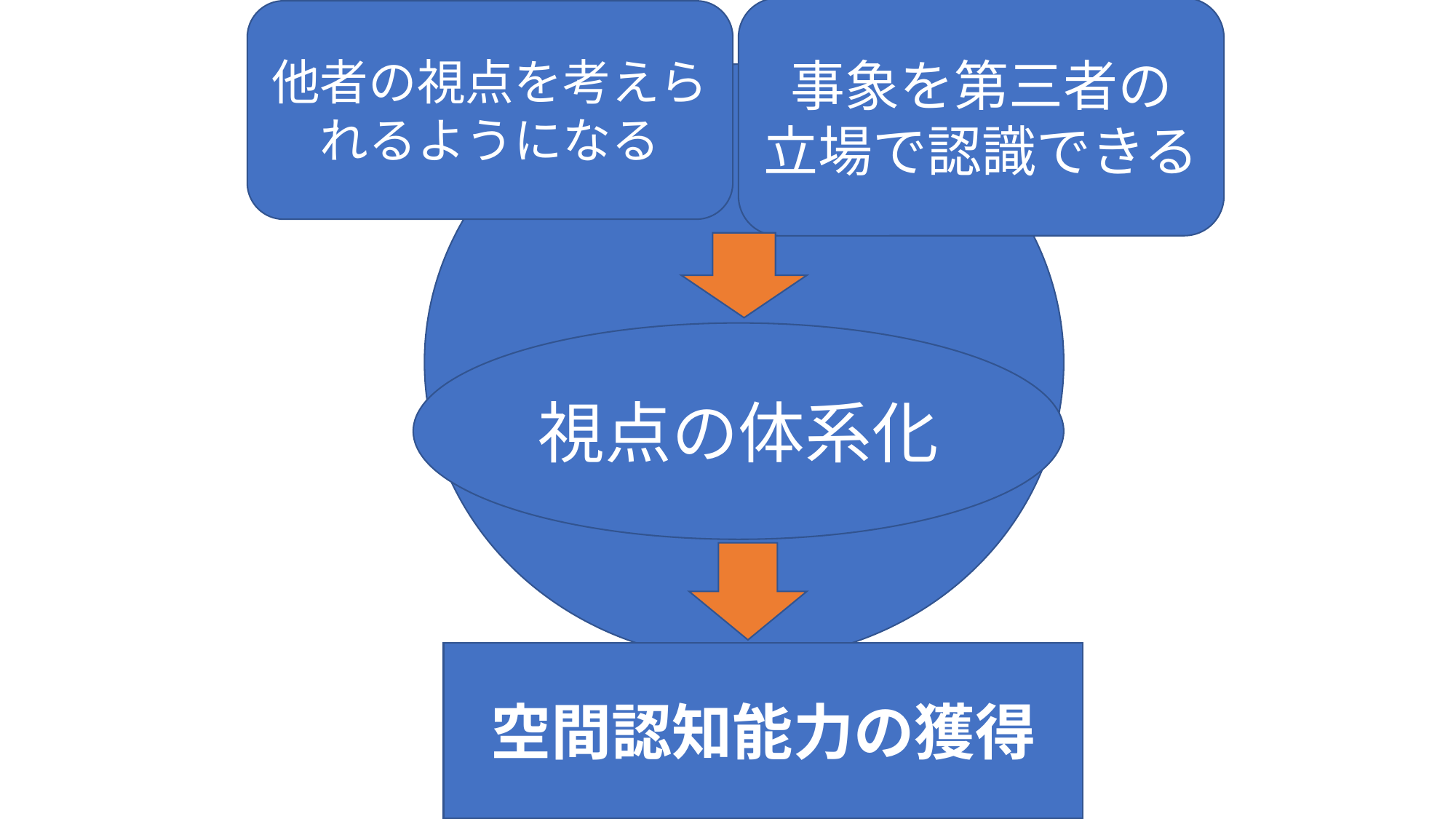

事象を第三者の
立場で認識できる
他者の視点を考えられるようになる
自己中心性

視点の体系化

空間認知能力の獲得